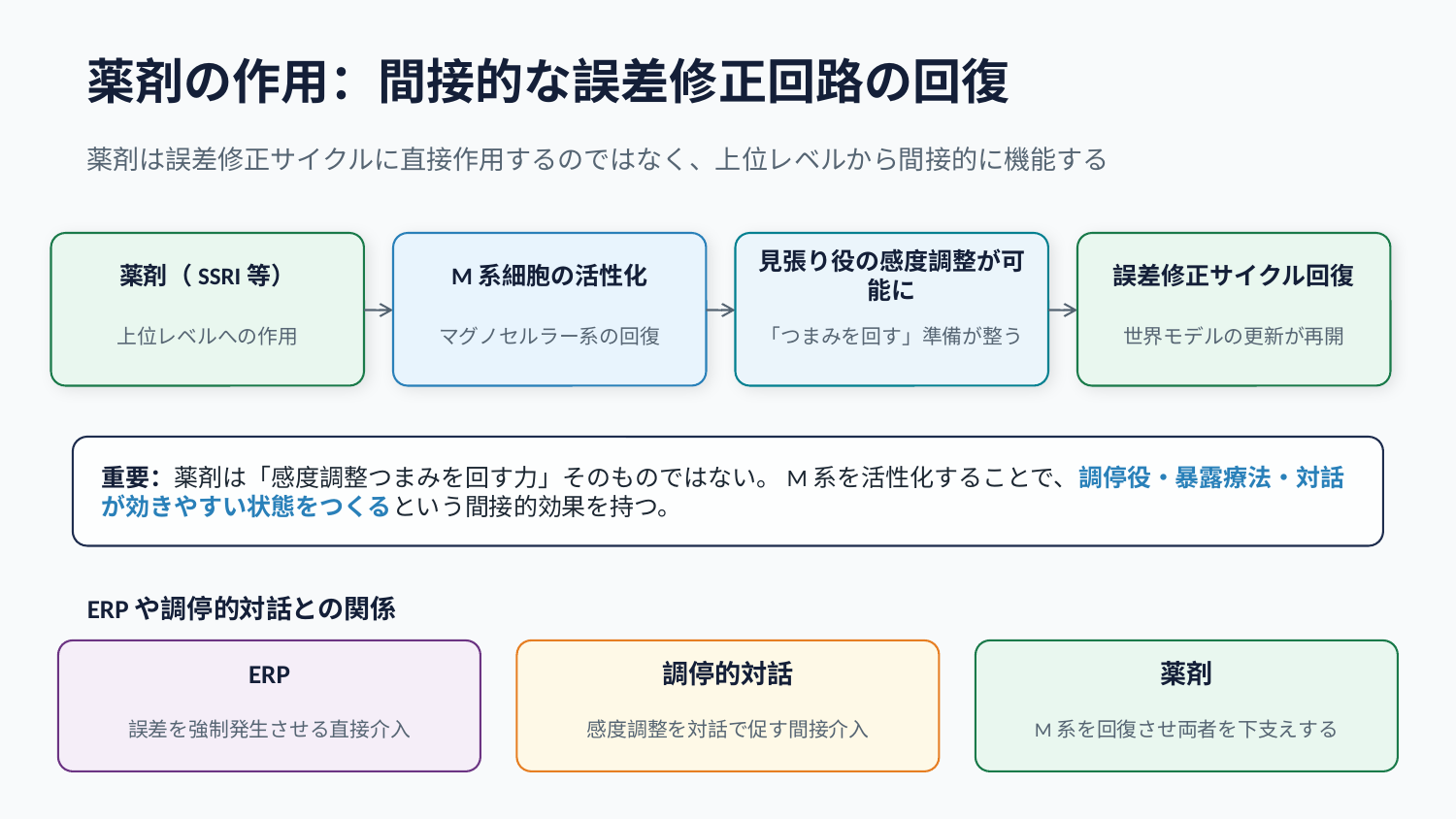

薬剤の作用：間接的な誤差修正回路の回復
薬剤は誤差修正サイクルに直接作用するのではなく、上位レベルから間接的に機能する

薬剤（SSRI等）
M系細胞の活性化
見張り役の感度調整が可能に
誤差修正サイクル回復
上位レベルへの作用
マグノセルラー系の回復
「つまみを回す」準備が整う
世界モデルの更新が再開

重要：薬剤は「感度調整つまみを回す力」そのものではない。M系を活性化することで、調停役・暴露療法・対話が効きやすい状態をつくるという間接的効果を持つ。
ERPや調停的対話との関係

ERP
調停的対話
薬剤
誤差を強制発生させる直接介入
感度調整を対話で促す間接介入
M系を回復させ両者を下支えする